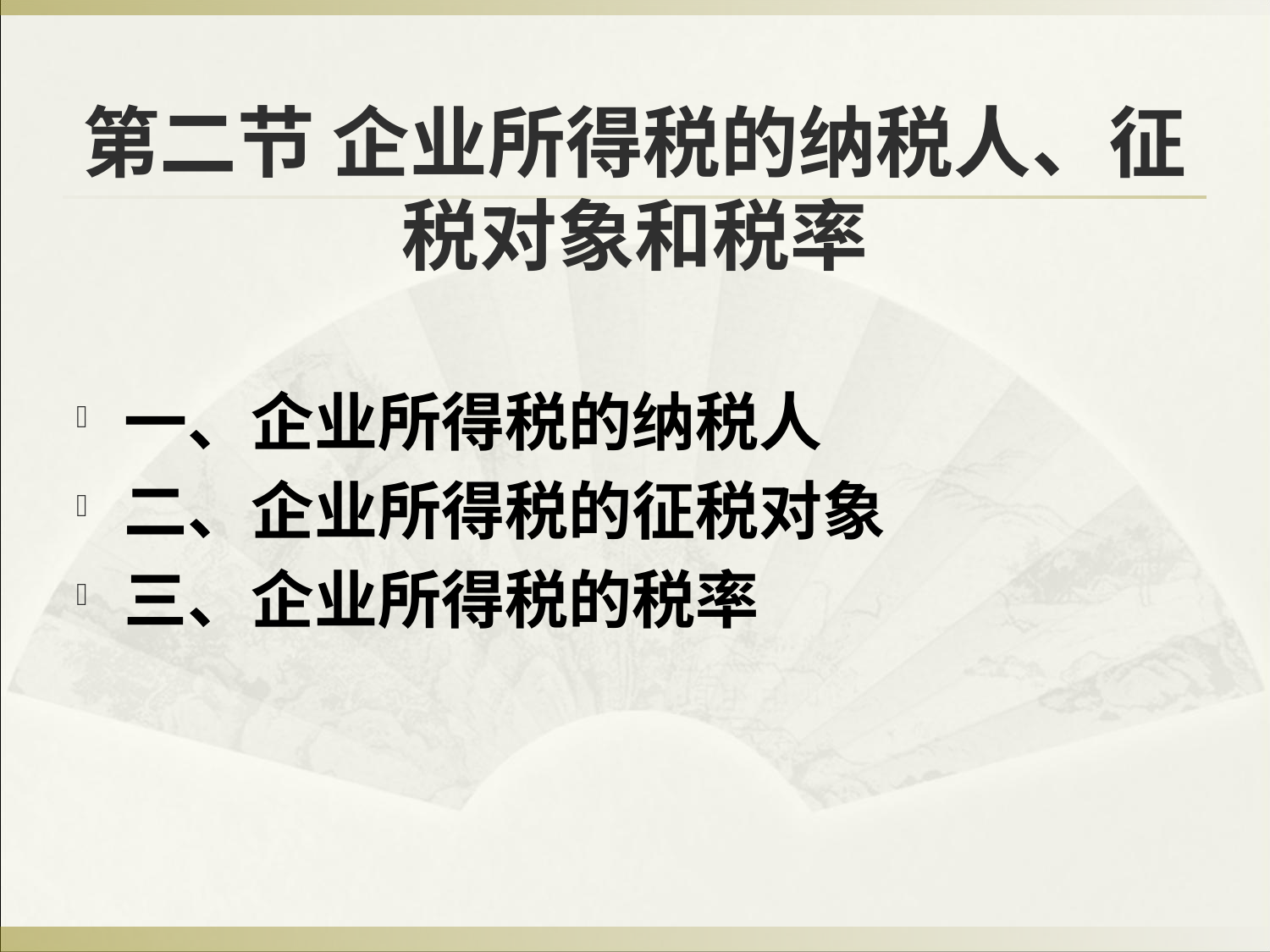

# 第二节 企业所得税的纳税人、征税对象和税率
一、企业所得税的纳税人
二、企业所得税的征税对象
三、企业所得税的税率